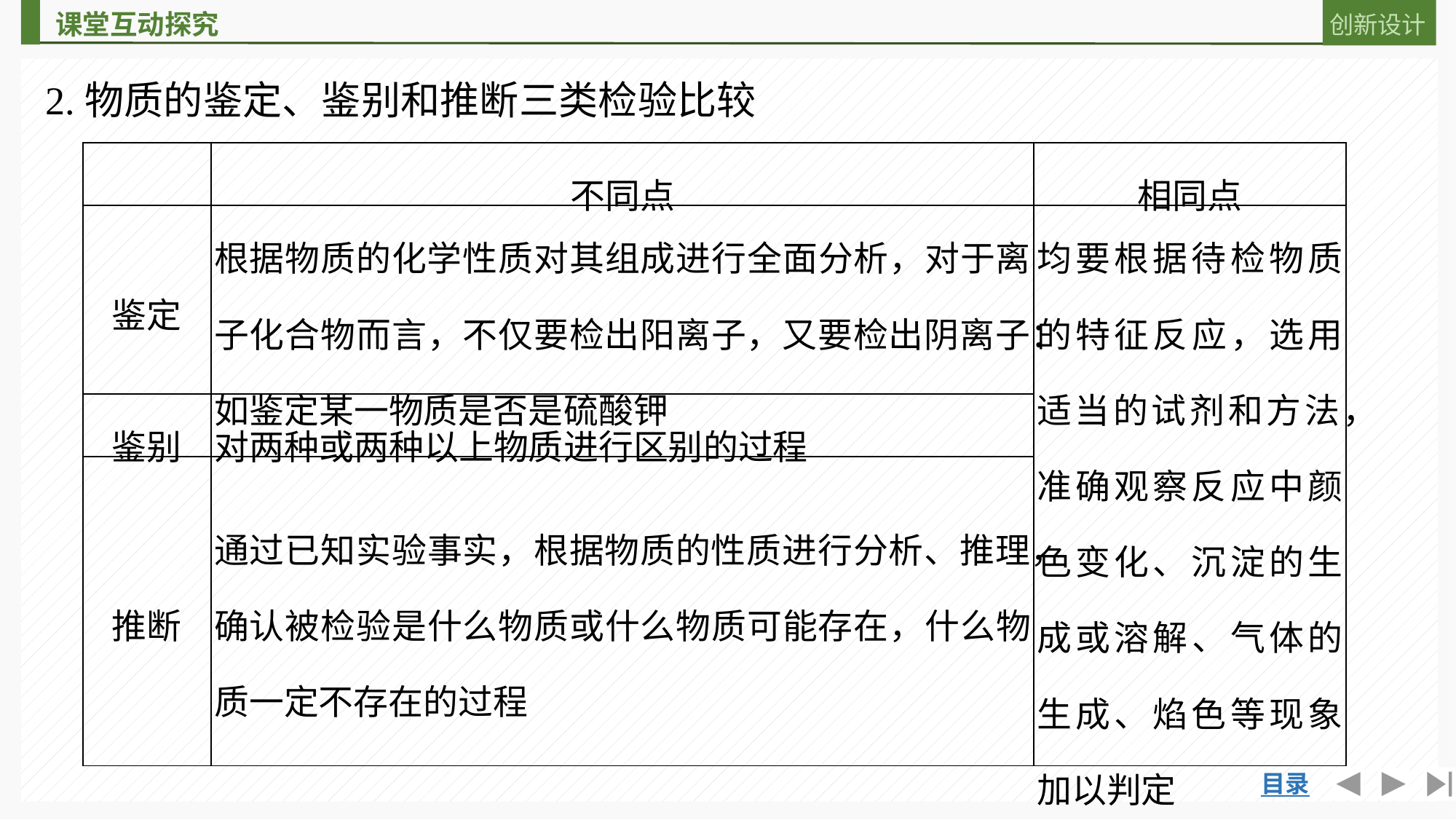

2.物质的鉴定、鉴别和推断三类检验比较
|  | 不同点 | 相同点 |
| --- | --- | --- |
| 鉴定 | 根据物质的化学性质对其组成进行全面分析，对于离子化合物而言，不仅要检出阳离子，又要检出阴离子：如鉴定某一物质是否是硫酸钾 | 均要根据待检物质的特征反应，选用适当的试剂和方法，准确观察反应中颜色变化、沉淀的生成或溶解、气体的生成、焰色等现象加以判定 |
| 鉴别 | 对两种或两种以上物质进行区别的过程 |  |
| 推断 | 通过已知实验事实，根据物质的性质进行分析、推理，确认被检验是什么物质或什么物质可能存在，什么物质一定不存在的过程 |  |